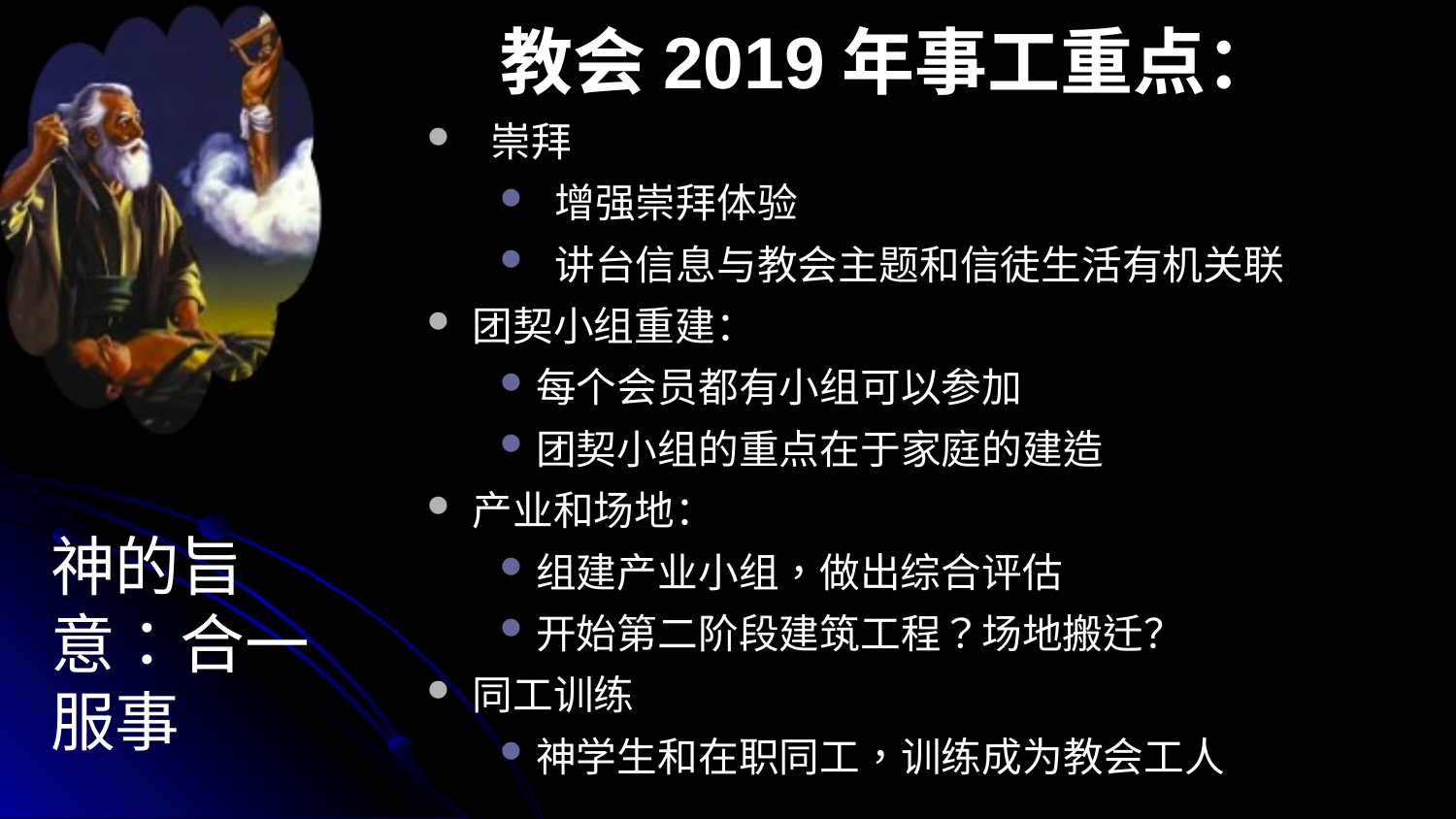

教会2019年事工重点：
 崇拜
 增强崇拜体验
 讲台信息与教会主题和信徒生活有机关联
团契小组重建：
每个会员都有小组可以参加
团契小组的重点在于家庭的建造
产业和场地：
组建产业小组，做出综合评估
开始第二阶段建筑工程？场地搬迁？
同工训练
神学生和在职同工，训练成为教会工人

神的旨意：合一服事